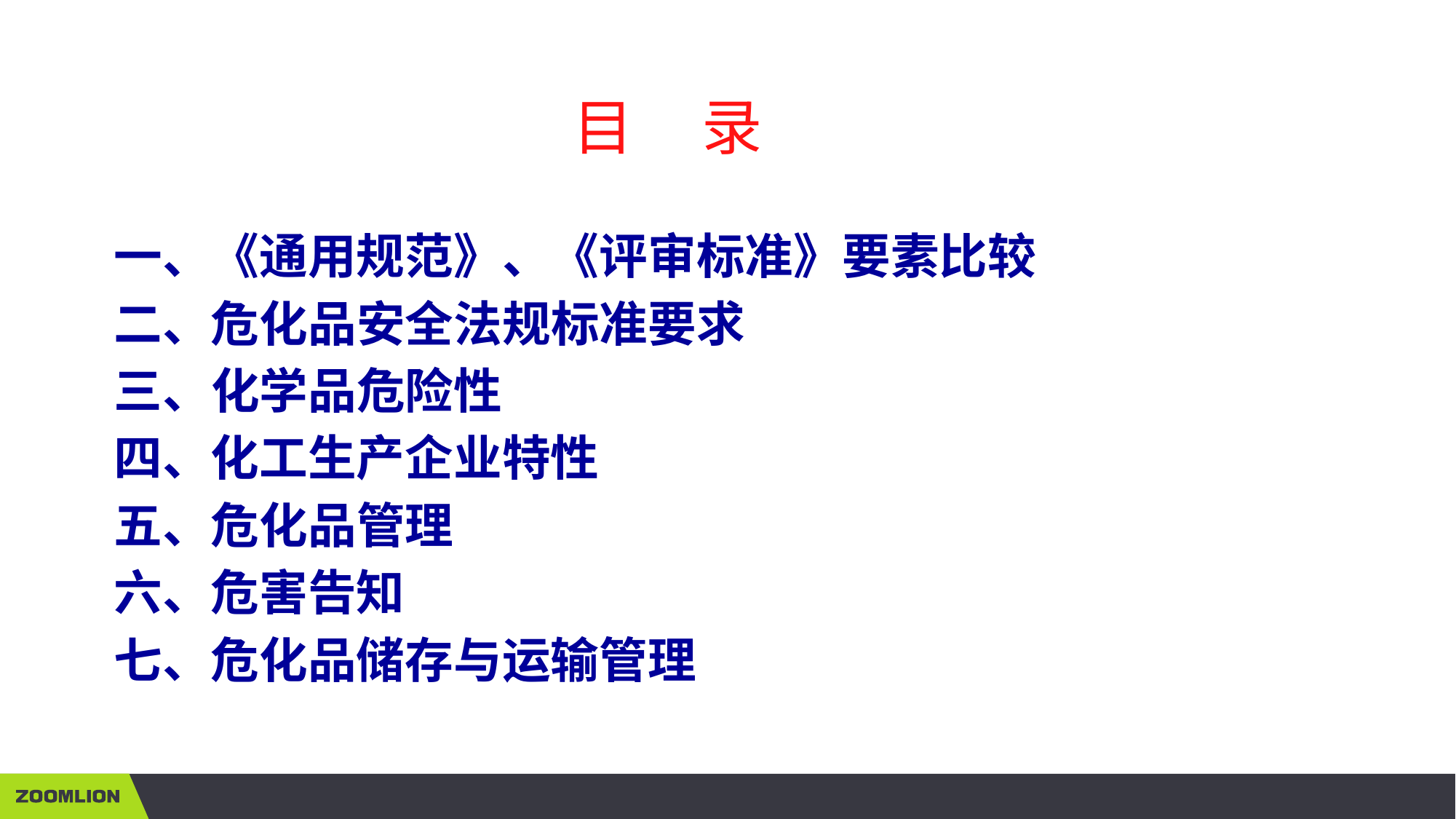

目     录
一、《通用规范》、《评审标准》要素比较
二、危化品安全法规标准要求
三、化学品危险性
四、化工生产企业特性
五、危化品管理
六、危害告知
七、危化品储存与运输管理